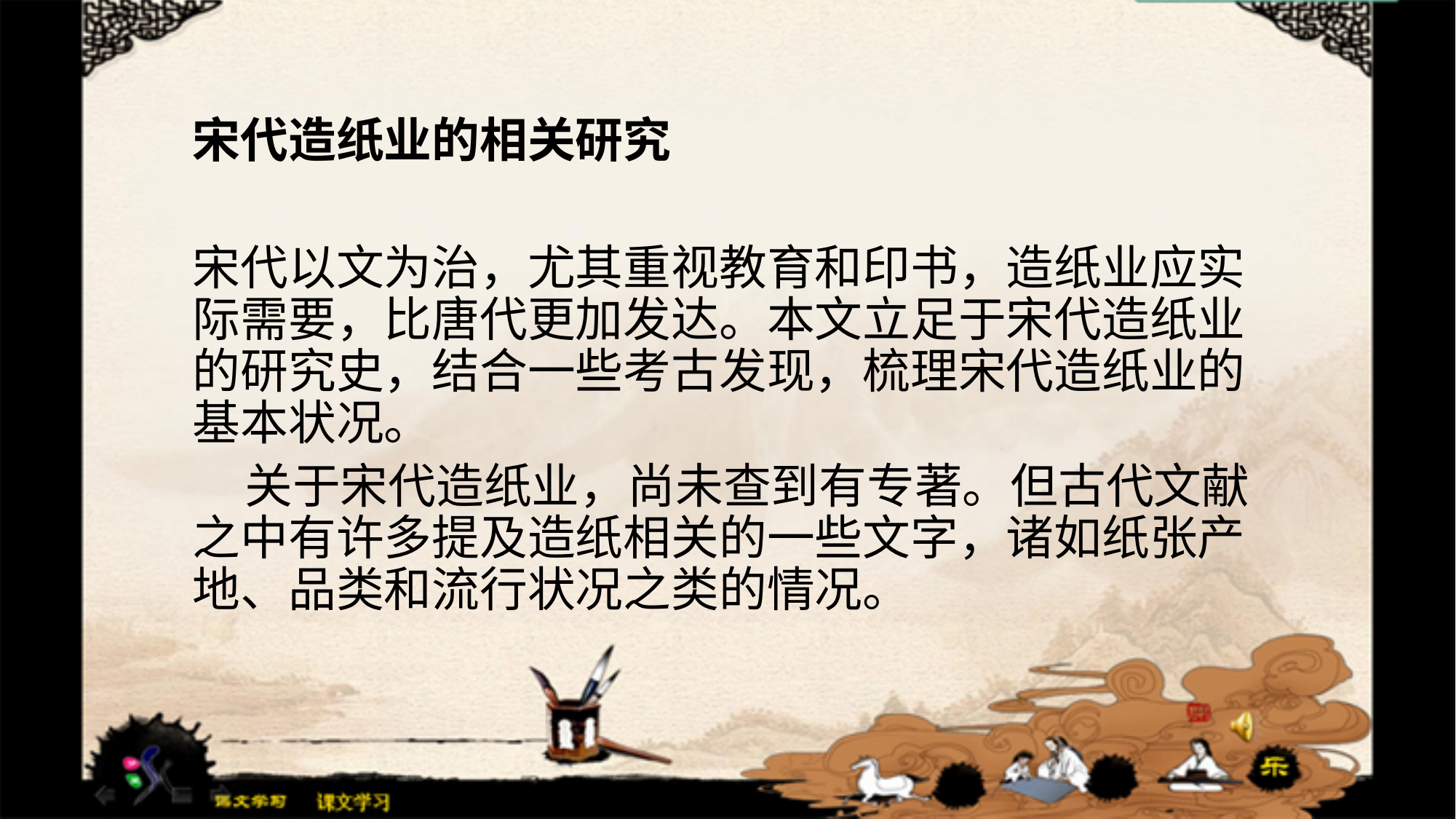

宋代造纸业的相关研究

宋代以文为治，尤其重视教育和印书，造纸业应实际需要，比唐代更加发达。本文立足于宋代造纸业的研究史，结合一些考古发现，梳理宋代造纸业的基本状况。
    关于宋代造纸业，尚未查到有专著。但古代文献之中有许多提及造纸相关的一些文字，诸如纸张产地、品类和流行状况之类的情况。